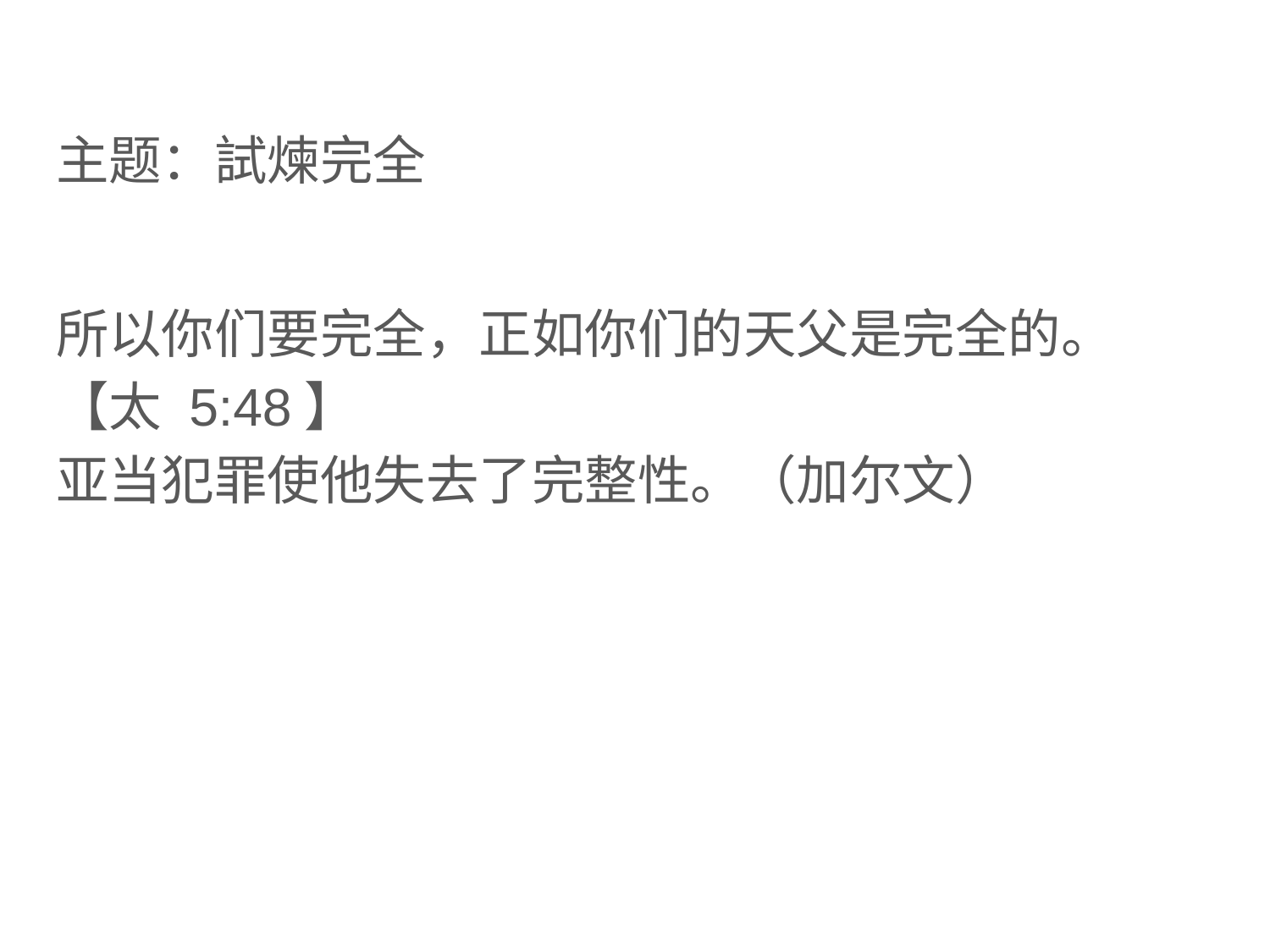

主题：試煉➨完全

所以你们要完全，正如你们的天父是完全的。【太 5:48】
亚当犯罪使他失去了完整性。（加尔文）